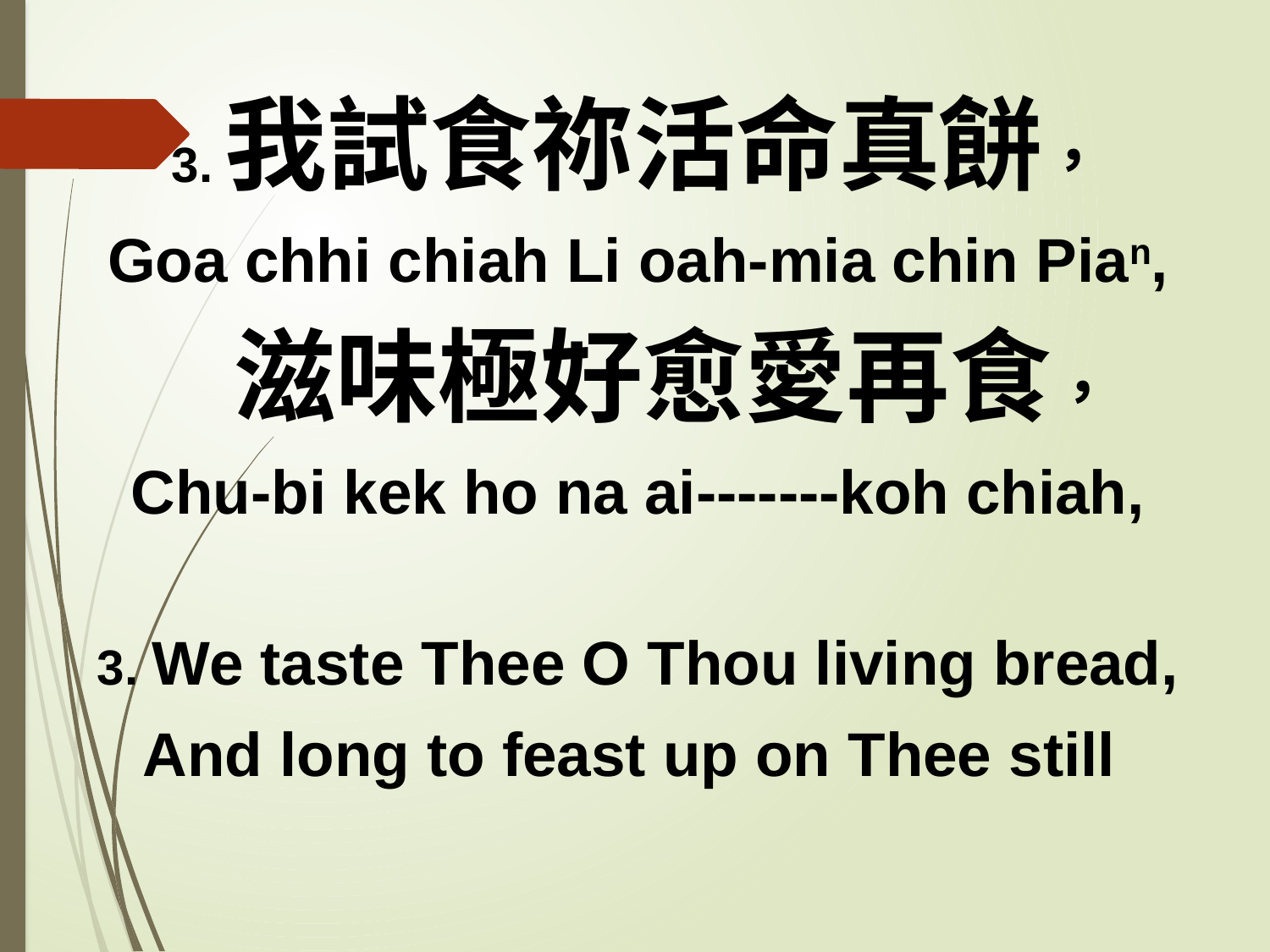

3.我試食祢活命真餅，
Goa chhi chiah Li oah-mia chin Pian,
  滋味極好愈愛再食，
Chu-bi kek ho na ai-------koh chiah,

3. We taste Thee O Thou living bread,
And long to feast up on Thee still